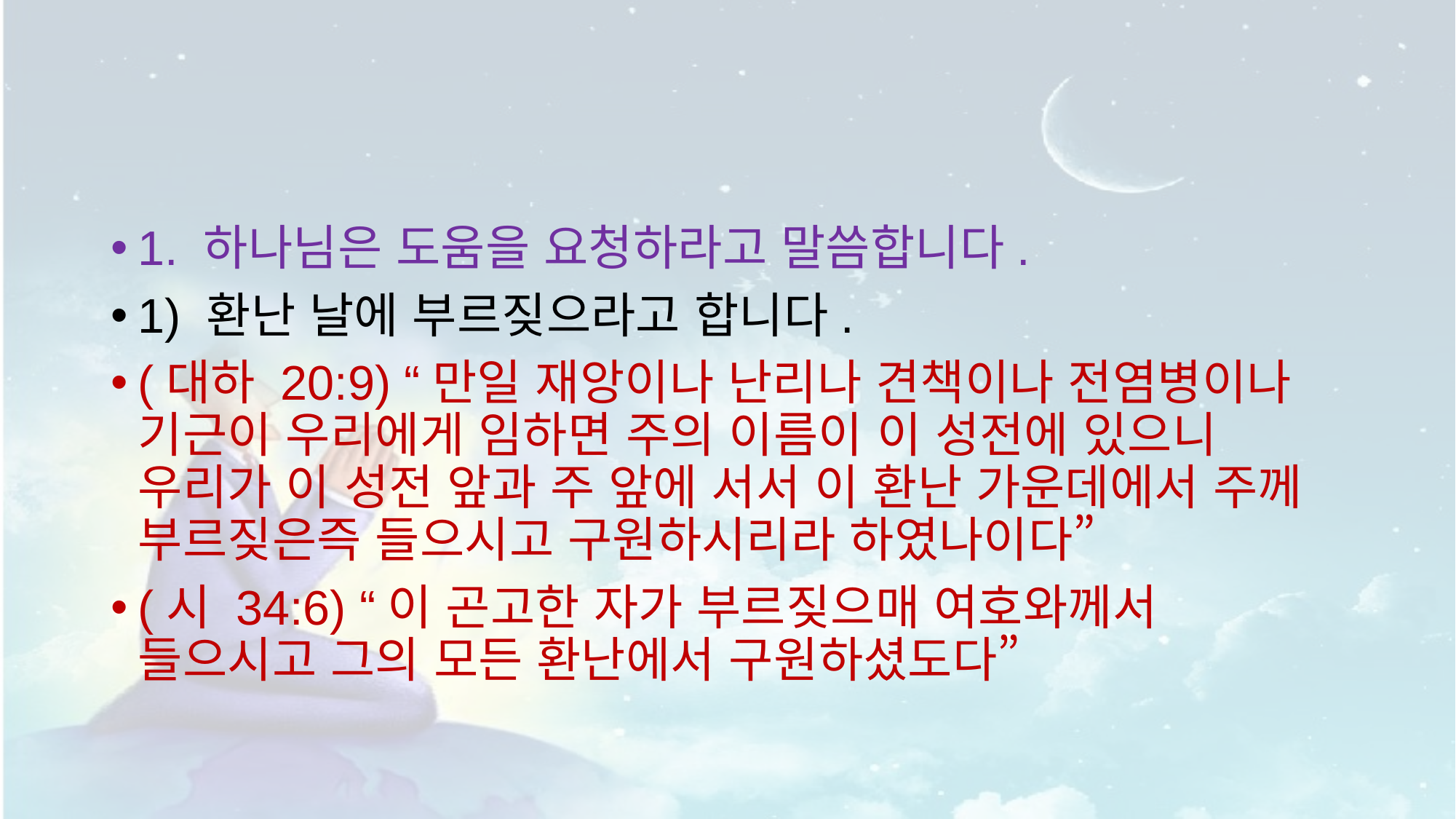

#
1. 하나님은 도움을 요청하라고 말씀합니다.
1) 환난 날에 부르짖으라고 합니다.
(대하 20:9) “만일 재앙이나 난리나 견책이나 전염병이나 기근이 우리에게 임하면 주의 이름이 이 성전에 있으니 우리가 이 성전 앞과 주 앞에 서서 이 환난 가운데에서 주께 부르짖은즉 들으시고 구원하시리라 하였나이다”
(시 34:6) “이 곤고한 자가 부르짖으매 여호와께서 들으시고 그의 모든 환난에서 구원하셨도다”